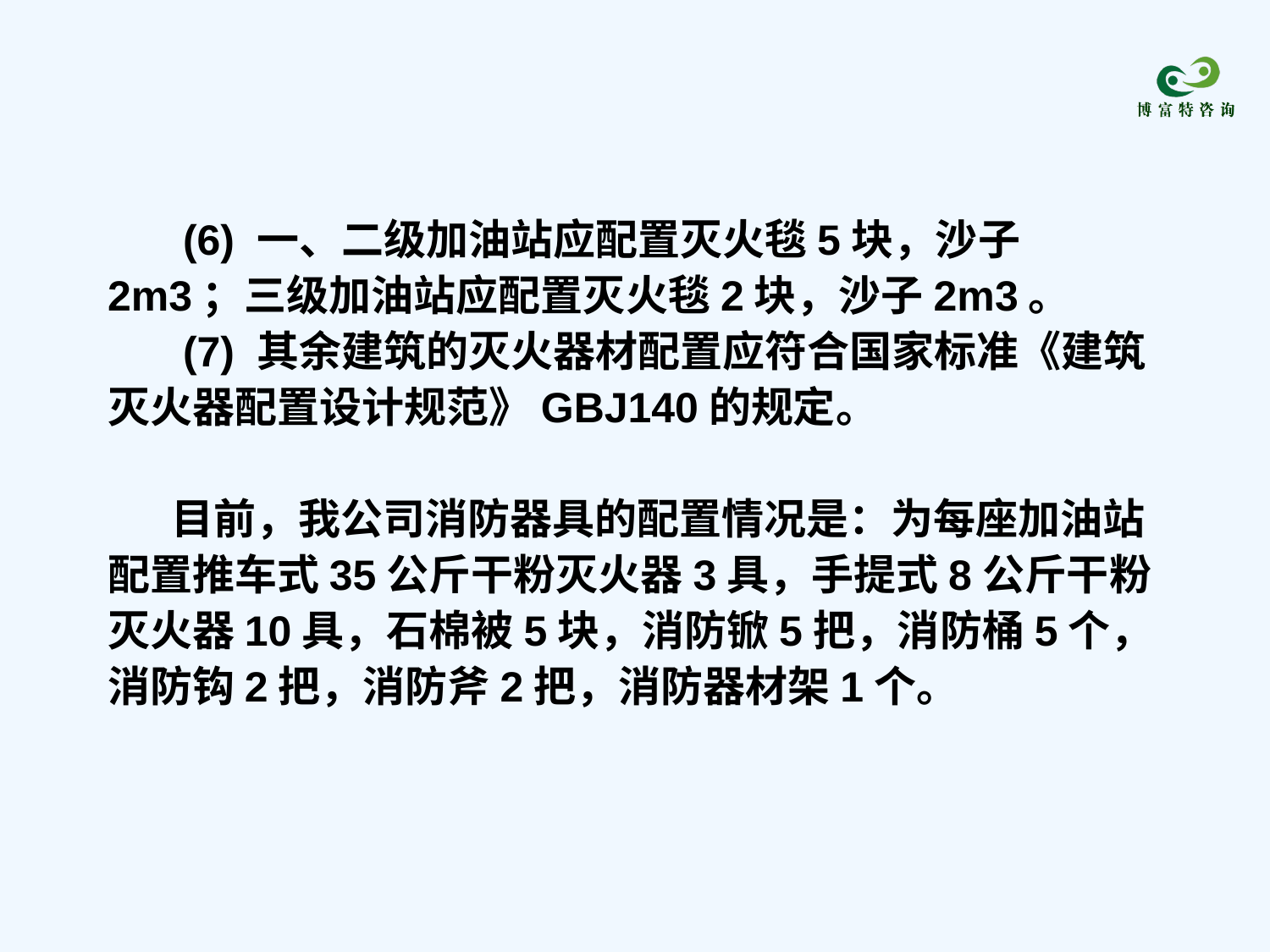

(6) 一、二级加油站应配置灭火毯5块，沙子2m3；三级加油站应配置灭火毯2块，沙子2m3。
 (7) 其余建筑的灭火器材配置应符合国家标准《建筑灭火器配置设计规范》GBJ140的规定。

目前，我公司消防器具的配置情况是：为每座加油站配置推车式35公斤干粉灭火器3具，手提式8公斤干粉灭火器10具，石棉被5块，消防锨5把，消防桶5个，消防钩2把，消防斧2把，消防器材架1个。
22